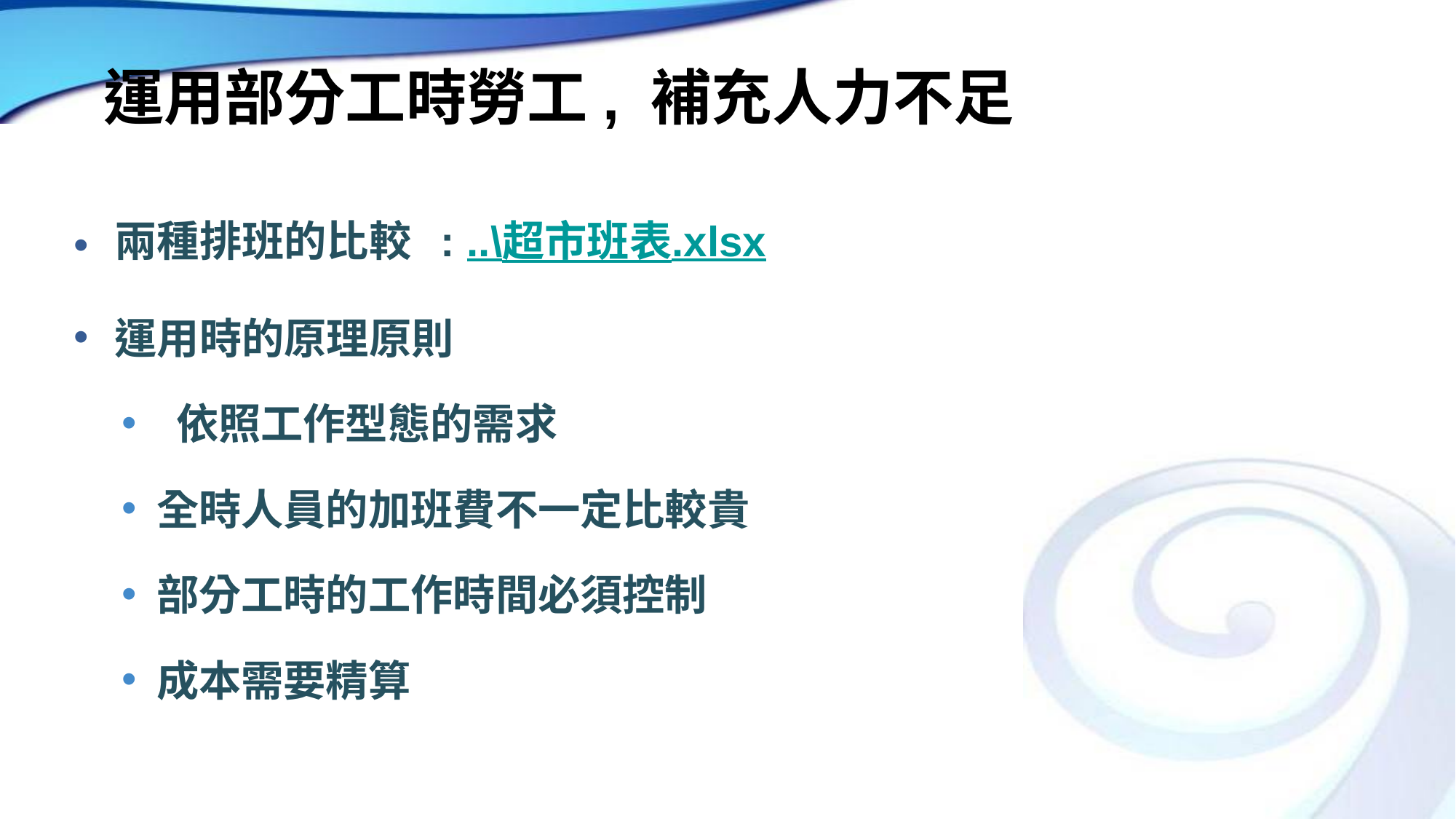

# 運用部分工時勞工, 補充人力不足
兩種排班的比較  : ..\超市班表.xlsx
運用時的原理原則
 依照工作型態的需求
全時人員的加班費不一定比較貴
部分工時的工作時間必須控制
成本需要精算